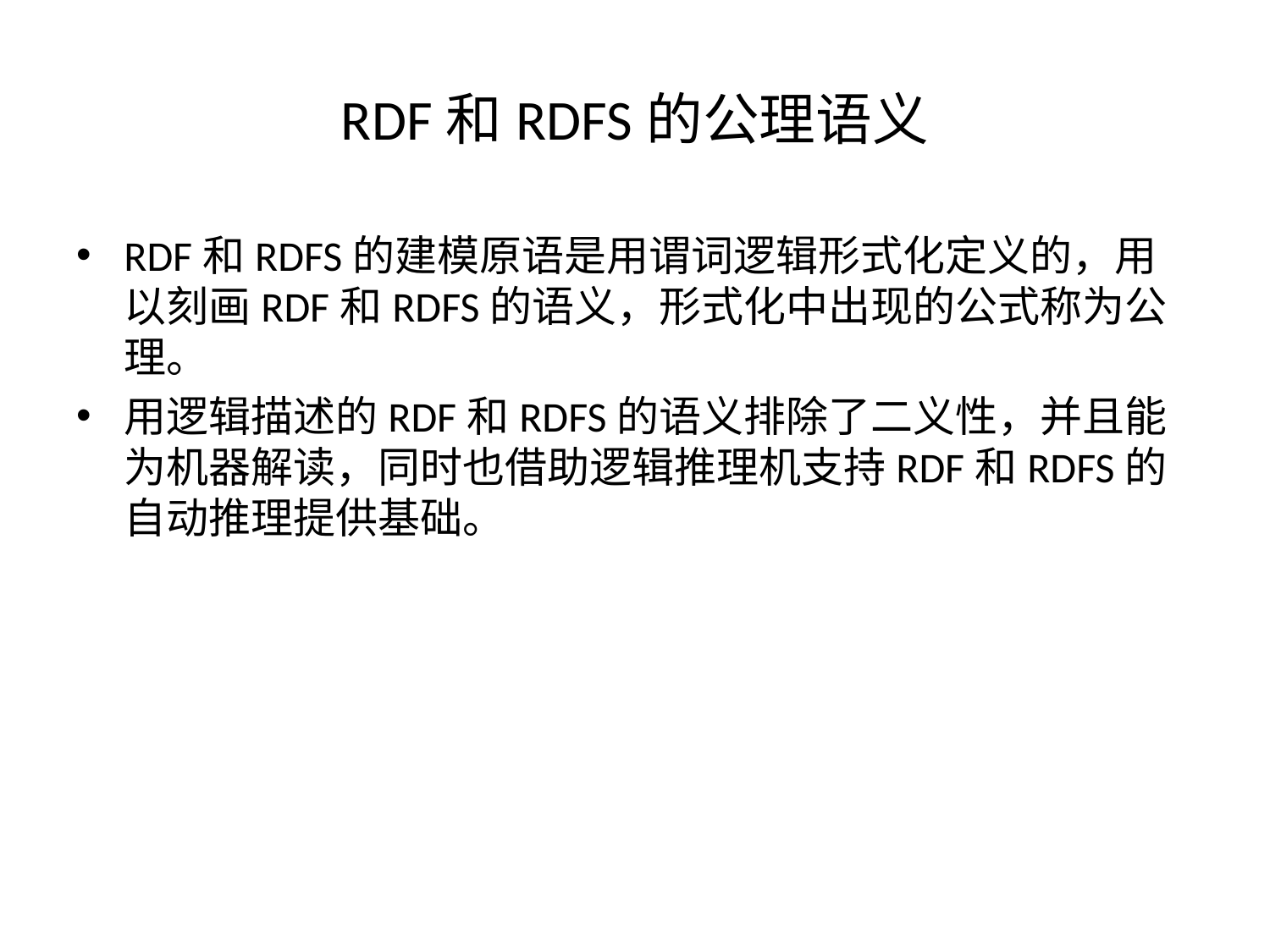

# RDF和RDFS的公理语义
RDF和RDFS的建模原语是用谓词逻辑形式化定义的，用以刻画RDF和RDFS的语义，形式化中出现的公式称为公理。
用逻辑描述的RDF和RDFS的语义排除了二义性，并且能为机器解读，同时也借助逻辑推理机支持RDF和RDFS的自动推理提供基础。